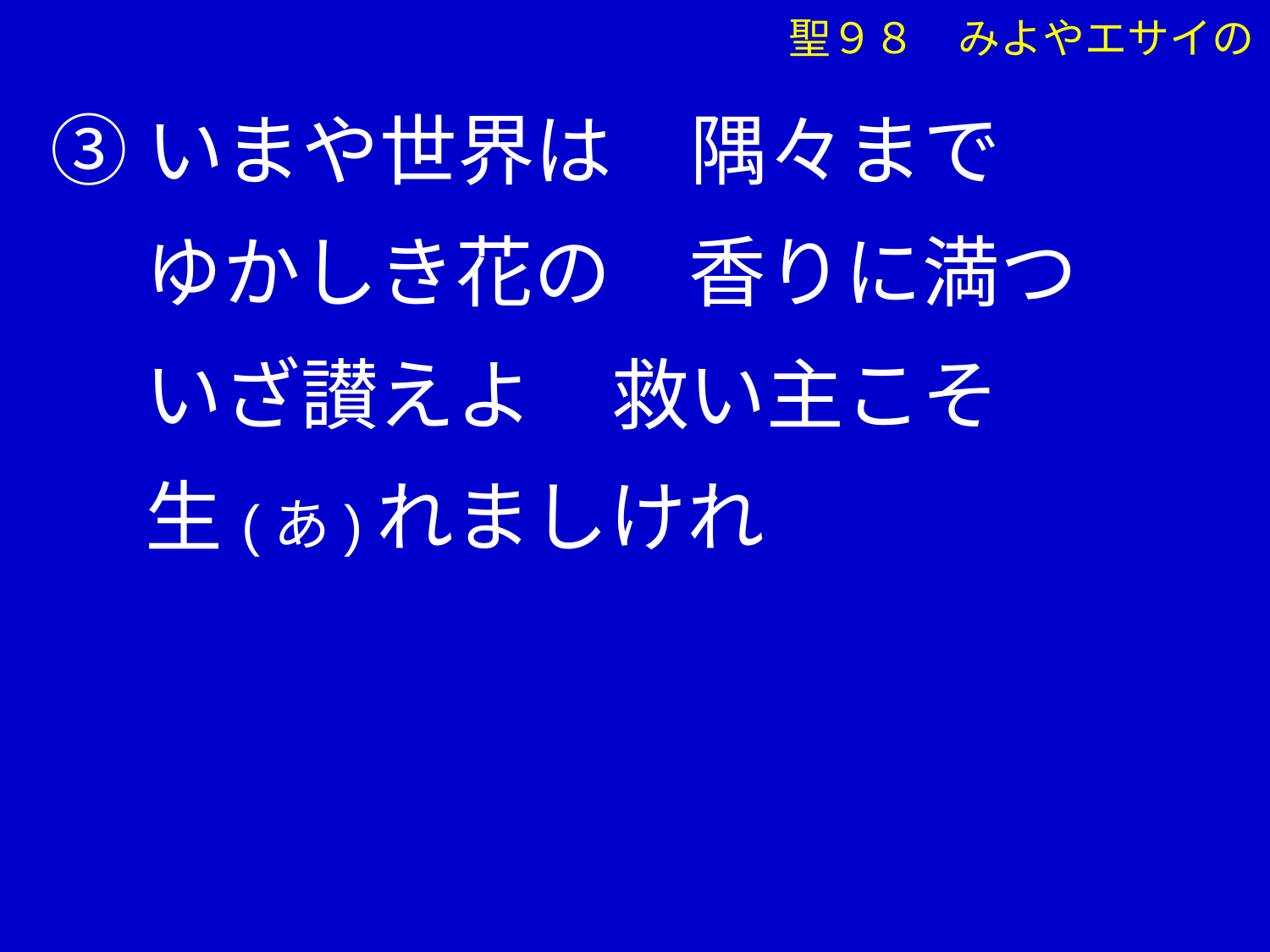

③いまや世界は　隅々まで
　 ゆかしき花の　香りに満つ
　 いざ讃えよ　救い主こそ
　 生(あ)れましけれ
聖９８　みよやエサイの